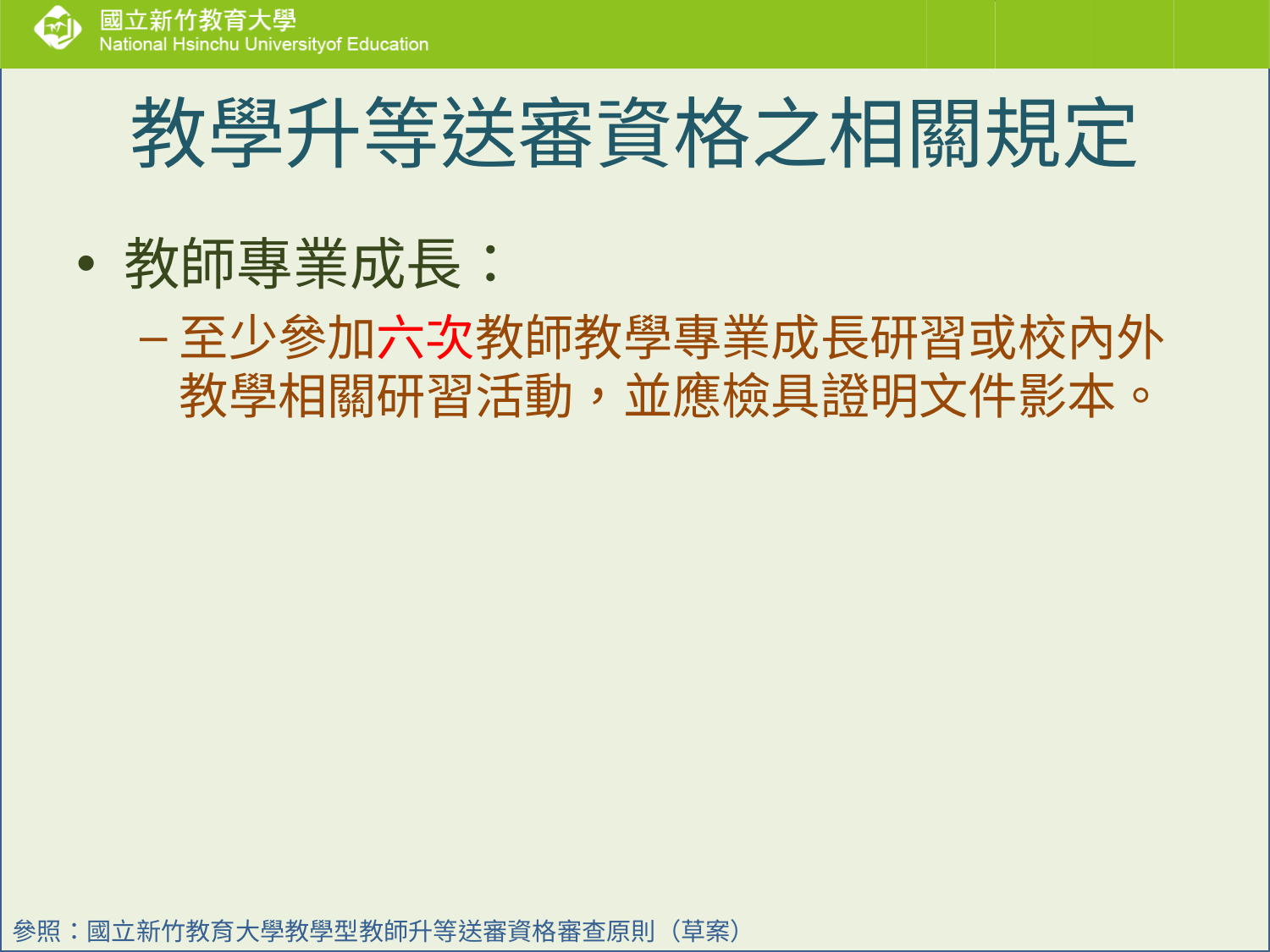

# 教學升等送審資格之相關規定
教師專業成長：
至少參加六次教師教學專業成長研習或校內外教學相關研習活動，並應檢具證明文件影本。

參照：國立新竹教育大學教學型教師升等送審資格審查原則（草案）